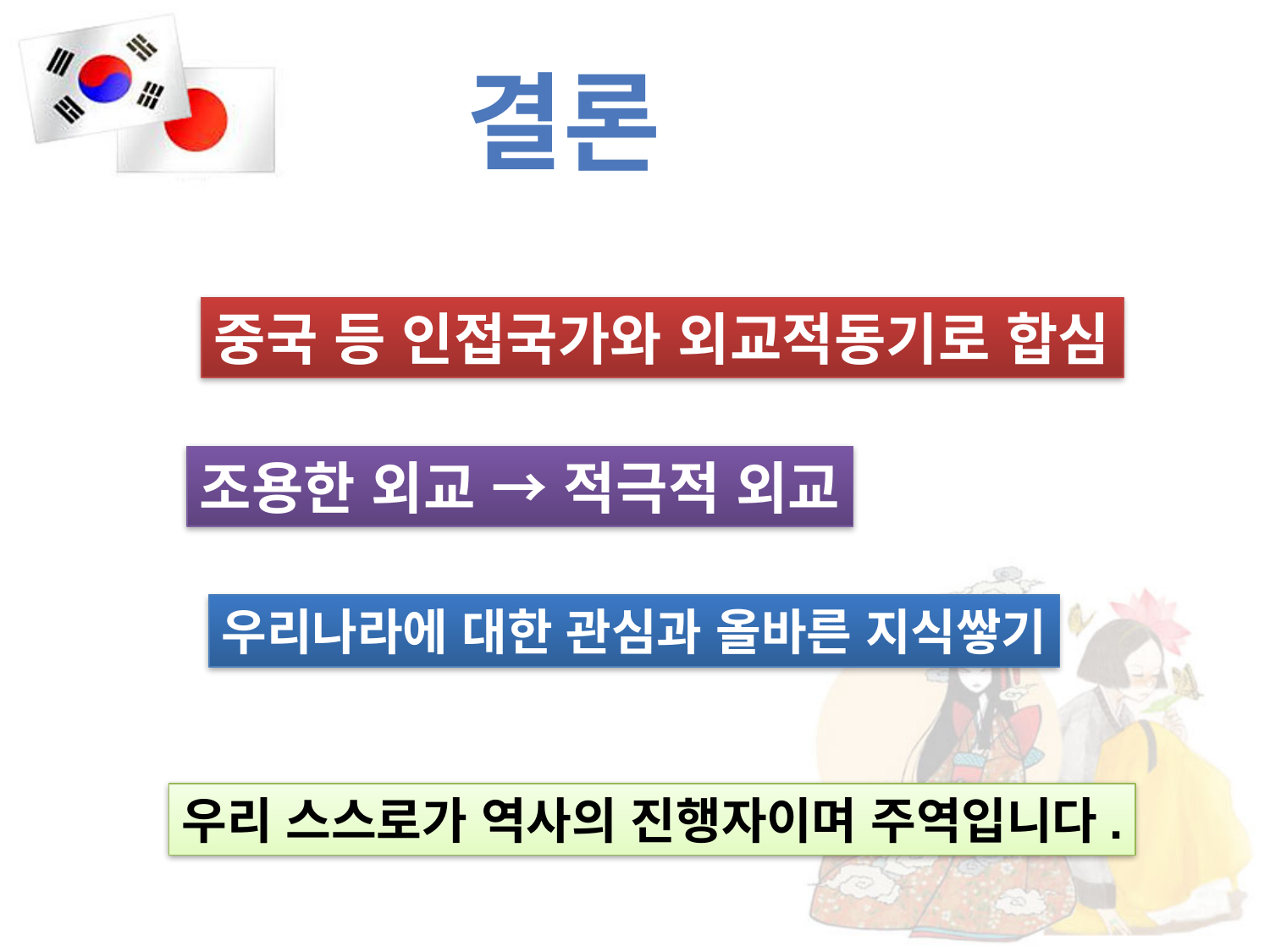

# 결론
중국 등 인접국가와 외교적동기로 합심
조용한 외교 → 적극적 외교
우리나라에 대한 관심과 올바른 지식쌓기
우리 스스로가 역사의 진행자이며 주역입니다.